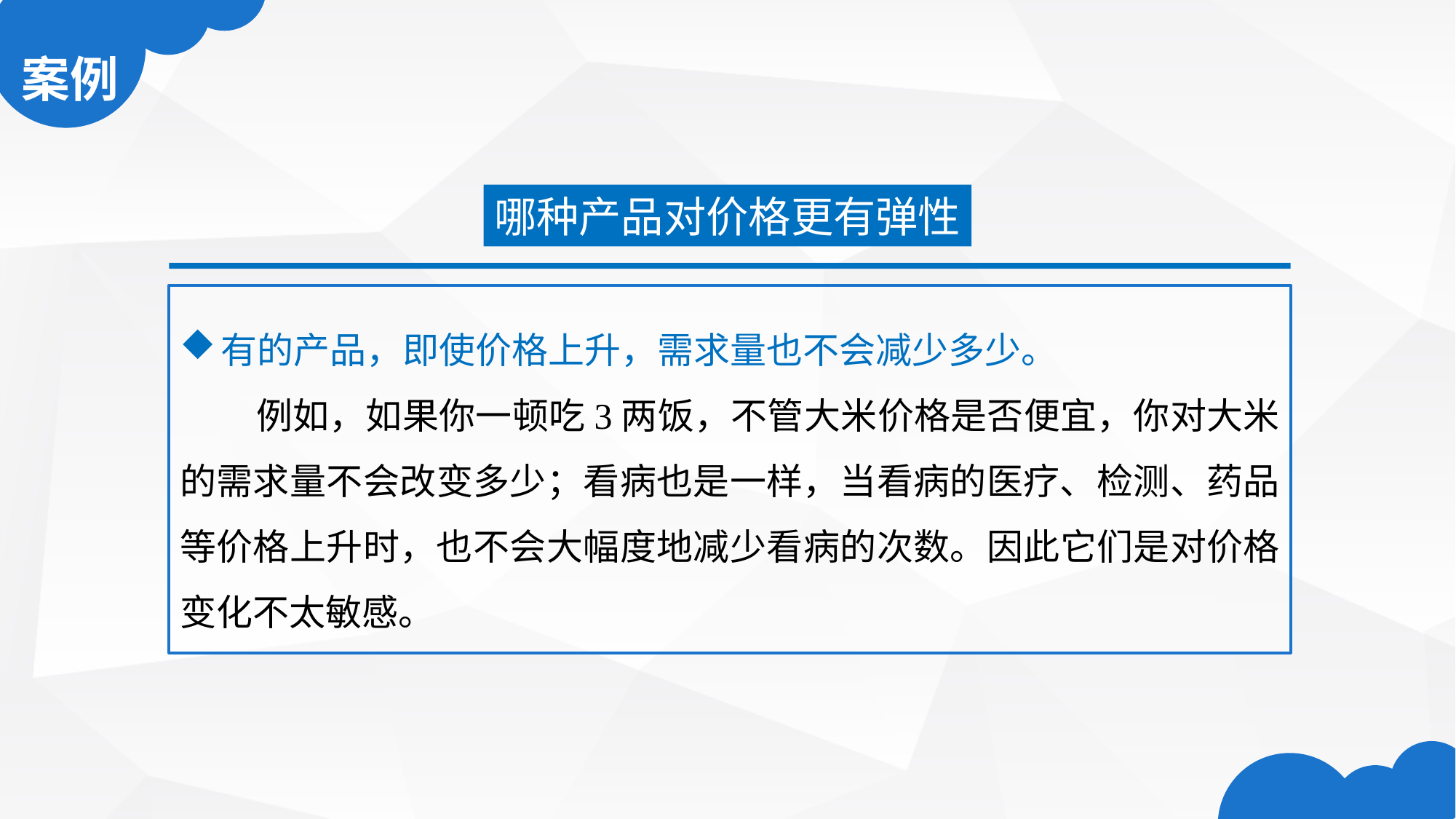

哪种产品对价格更有弹性

有的产品，即使价格上升，需求量也不会减少多少。
        例如，如果你一顿吃3两饭，不管大米价格是否便宜，你对大米的需求量不会改变多少；看病也是一样，当看病的医疗、检测、药品等价格上升时，也不会大幅度地减少看病的次数。因此它们是对价格变化不太敏感。